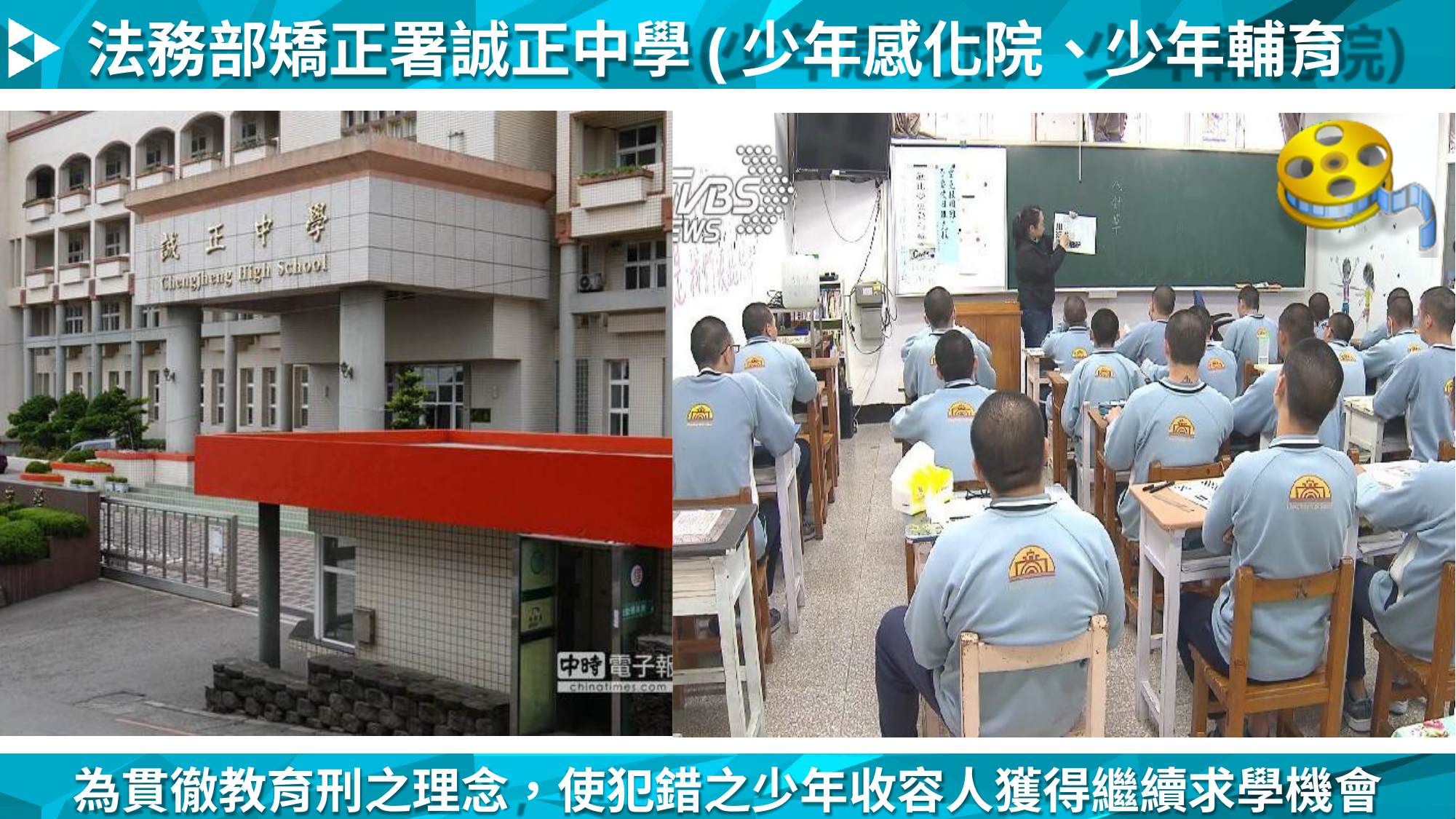

# 法務部矯正署誠正中學(少年感化院、少年輔育院)

為貫徹教育刑之理念，使犯錯之少年收容人獲得繼續求學機會